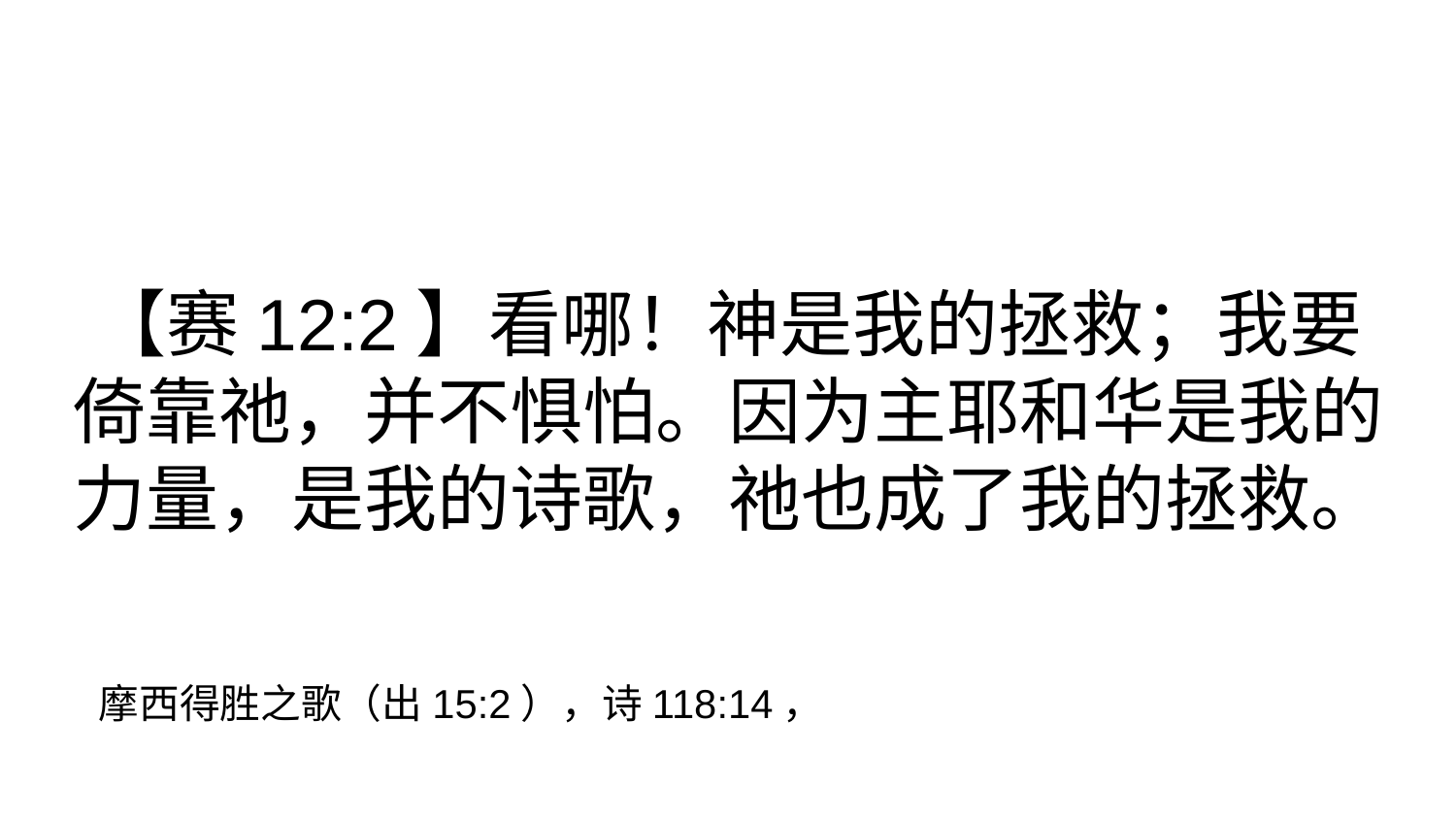

# 【赛12:2】看哪！神是我的拯救；我要倚靠祂，并不惧怕。因为主耶和华是我的力量，是我的诗歌，祂也成了我的拯救。
摩西得胜之歌（出15:2），诗118:14，